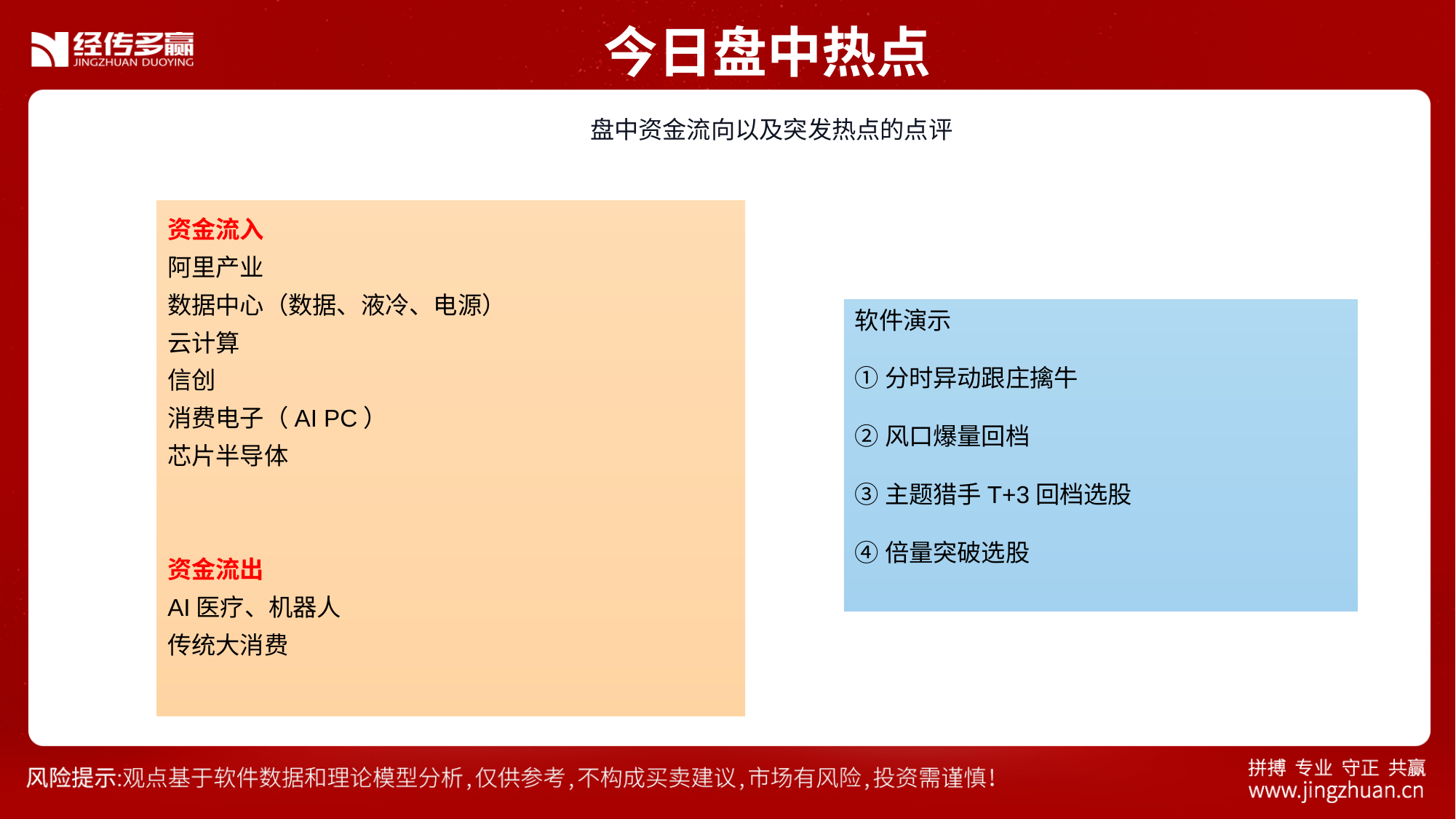

今日盘中热点
          盘中资金流向以及突发热点的点评
资金流入
阿里产业
数据中心（数据、液冷、电源）
云计算
信创
消费电子（AI PC）
芯片半导体

资金流出
AI医疗、机器人
传统大消费
软件演示

①分时异动跟庄擒牛

②风口爆量回档

③主题猎手T+3回档选股

④倍量突破选股